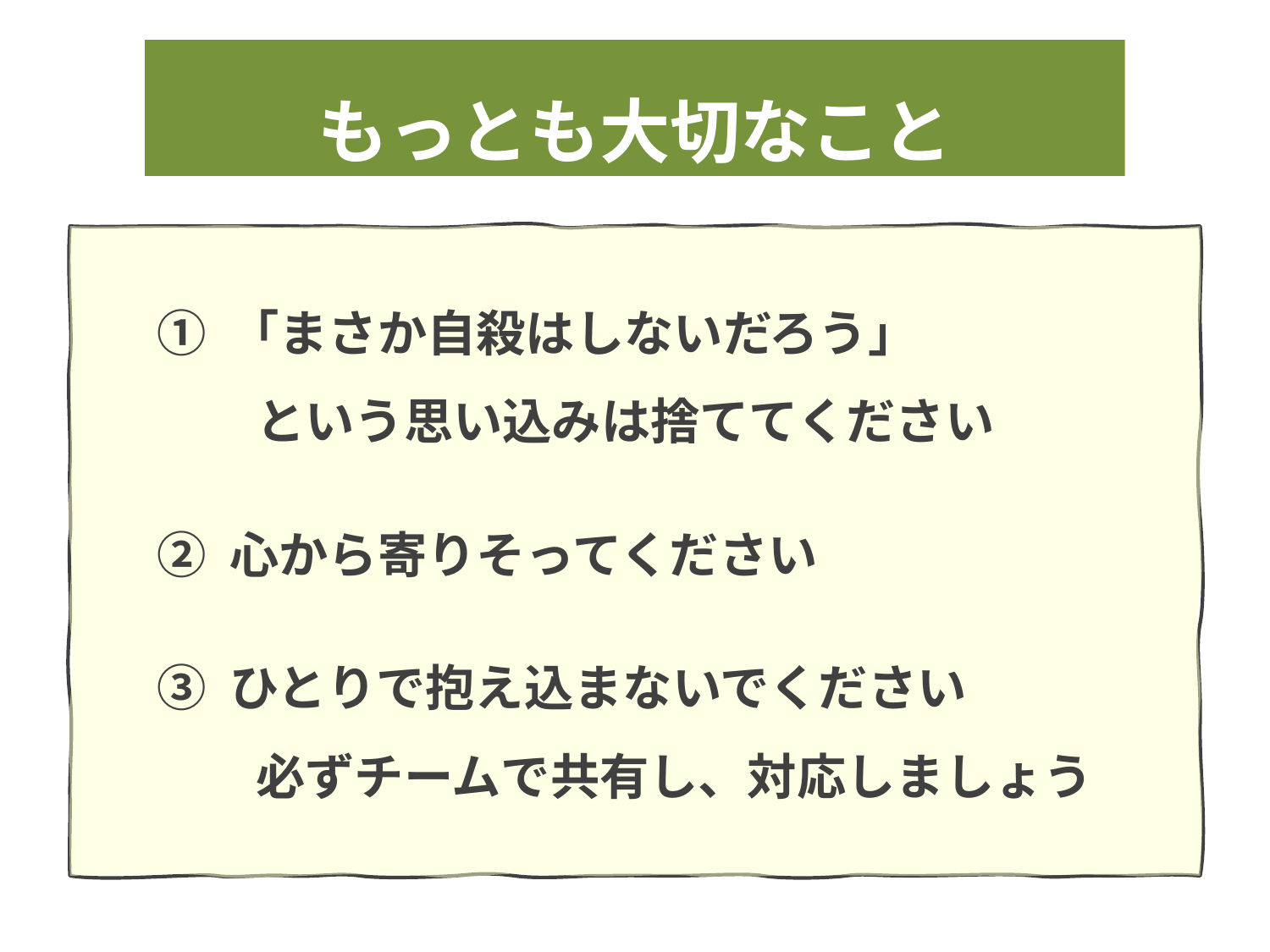

もっとも大切なこと

① 「まさか自殺はしないだろう」
　　という思い込みは捨ててください

② 心から寄りそってください

③ ひとりで抱え込まないでください
　　必ずチームで共有し、対応しましょう